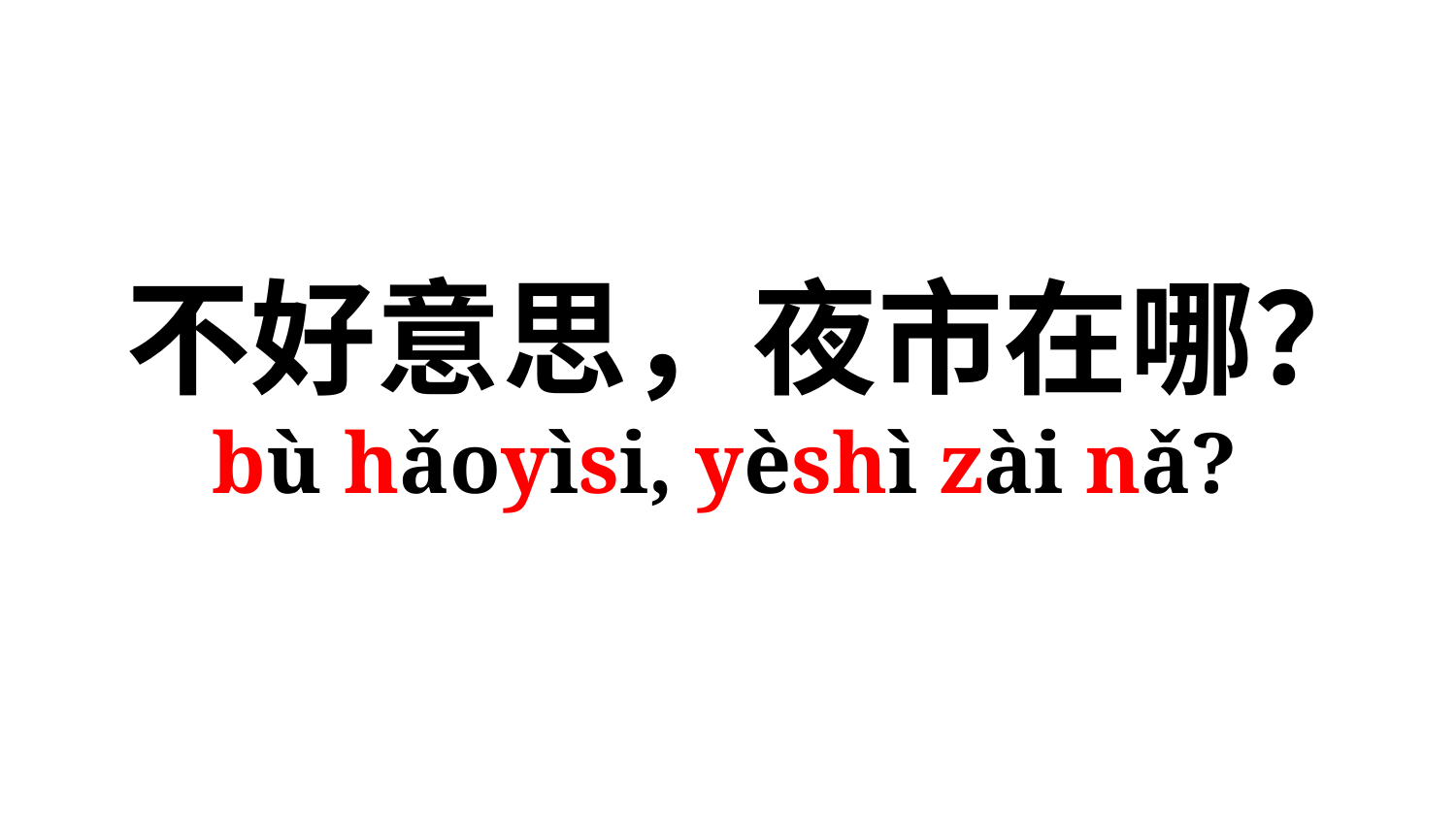

# 不好意思，夜市在哪？ bù hǎoyìsi, yèshì zài nǎ?